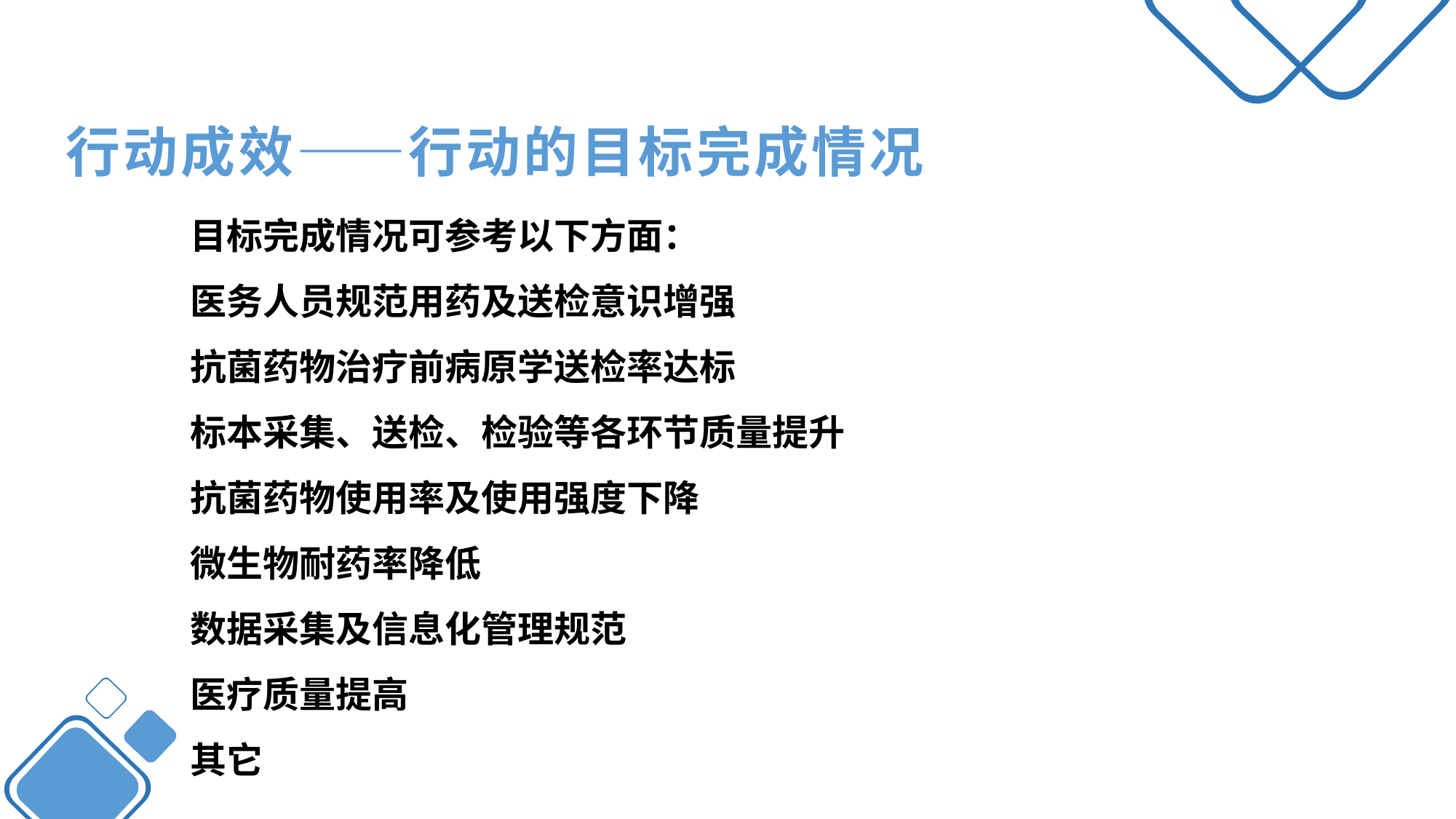

行动成效——行动的目标完成情况
目标完成情况可参考以下方面：
医务人员规范用药及送检意识增强
抗菌药物治疗前病原学送检率达标
标本采集、送检、检验等各环节质量提升
抗菌药物使用率及使用强度下降
微生物耐药率降低
数据采集及信息化管理规范
医疗质量提高
其它